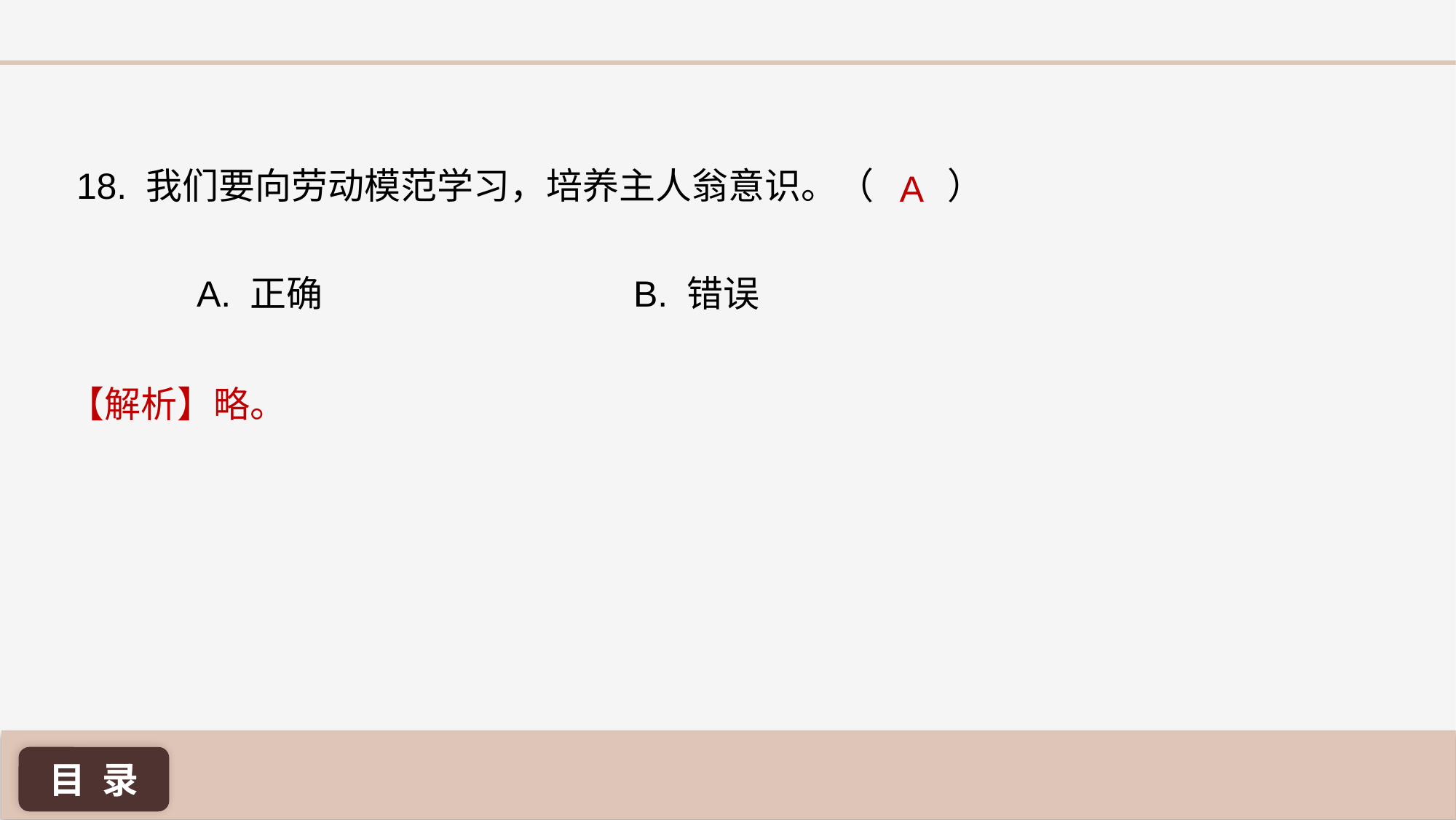

A
18. 我们要向劳动模范学习，培养主人翁意识。（         ）
A. 正确 			B. 错误
【解析】略。